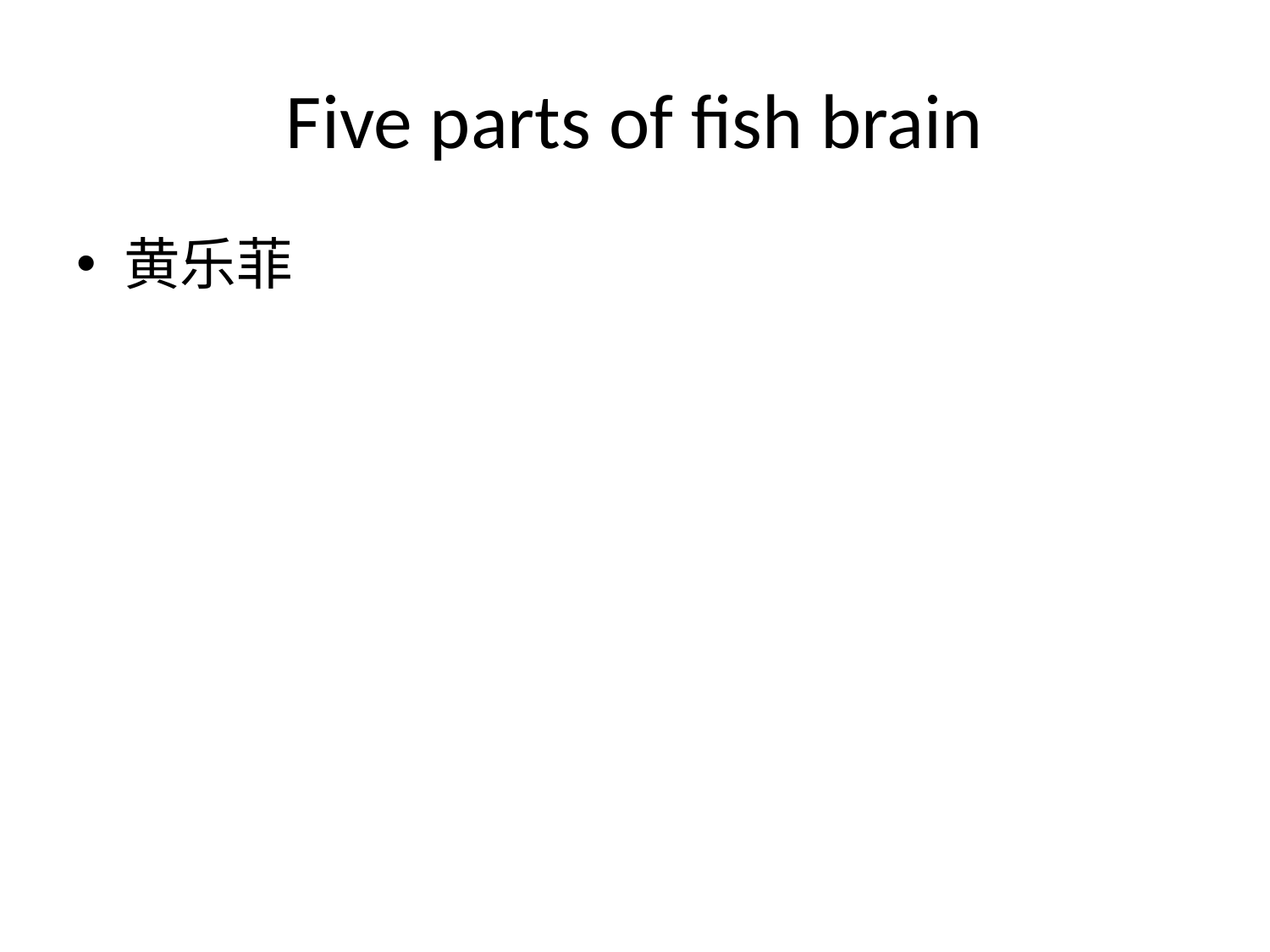

# Five parts of fish brain
黄乐菲